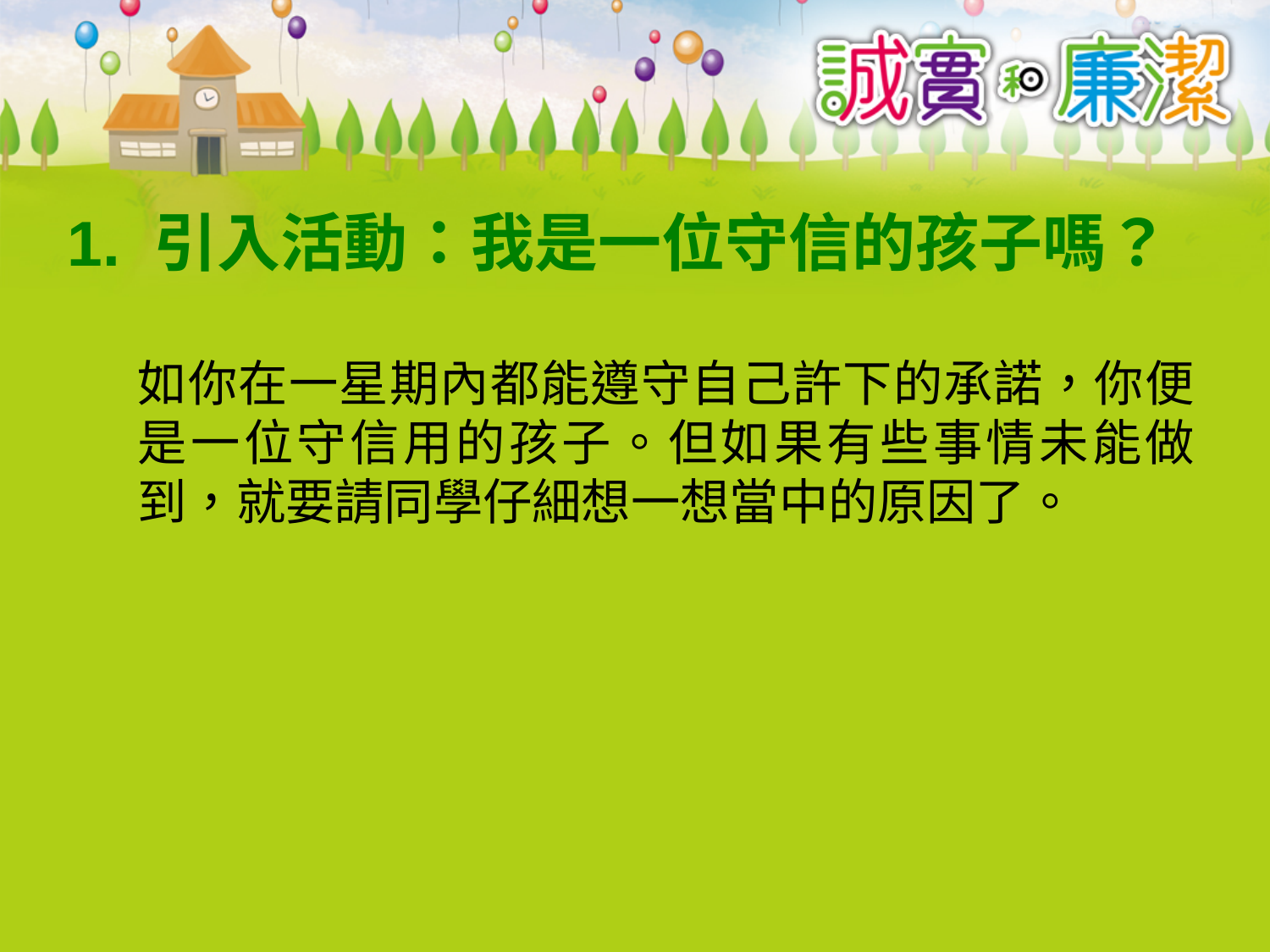

# 1. 引入活動：我是一位守信的孩子嗎？
如你在一星期內都能遵守自己許下的承諾，你便是一位守信用的孩子。但如果有些事情未能做到，就要請同學仔細想一想當中的原因了。